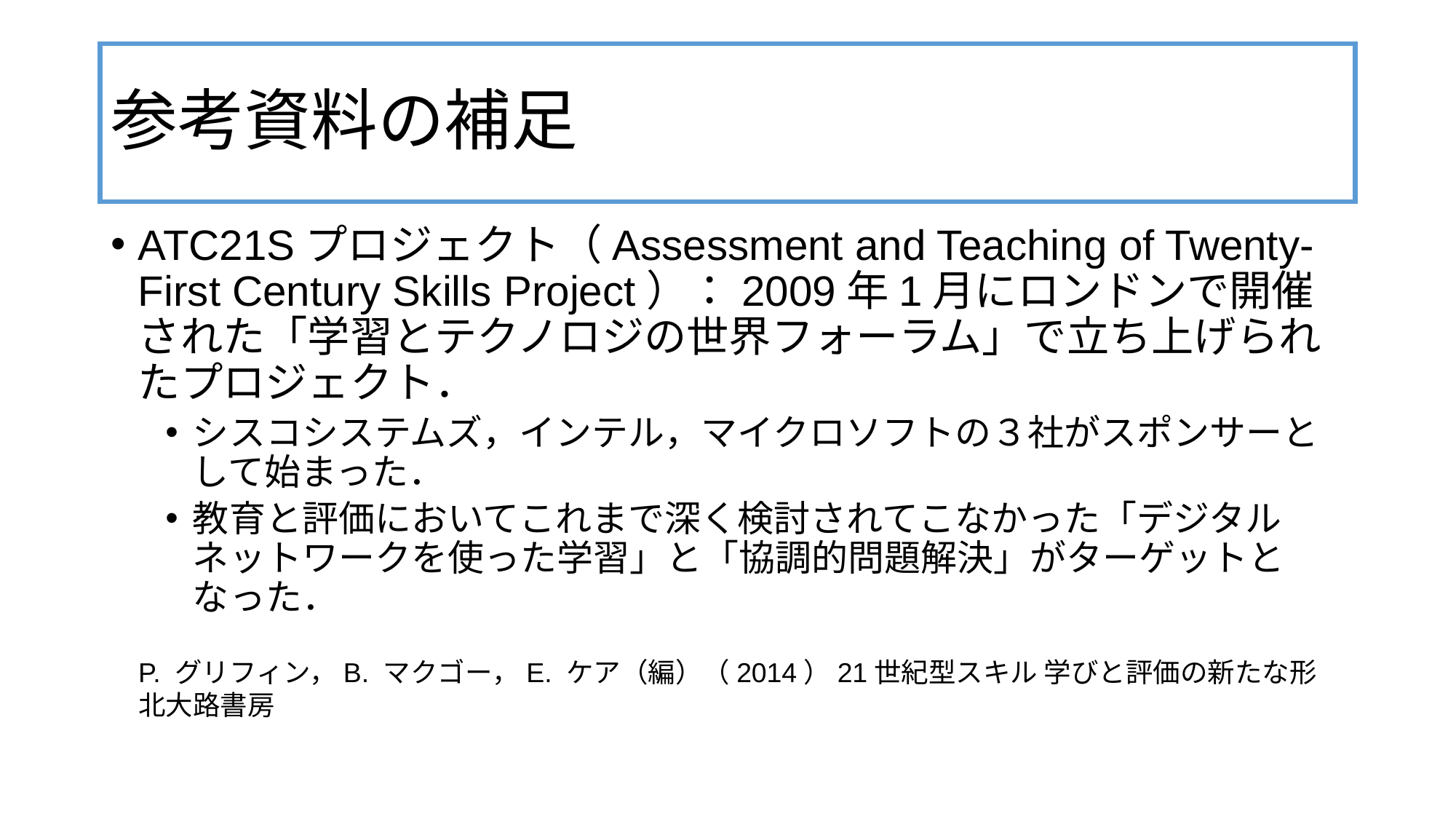

# 参考資料の補足
ATC21Sプロジェクト（Assessment and Teaching of Twenty-First Century Skills Project）：2009年1月にロンドンで開催された「学習とテクノロジの世界フォーラム」で立ち上げられたプロジェクト．
シスコシステムズ，インテル，マイクロソフトの３社がスポンサーとして始まった．
教育と評価においてこれまで深く検討されてこなかった「デジタルネットワークを使った学習」と「協調的問題解決」がターゲットとなった．
P. グリフィン，B. マクゴー，E. ケア（編）（2014）21世紀型スキル 学びと評価の新たな形
北大路書房